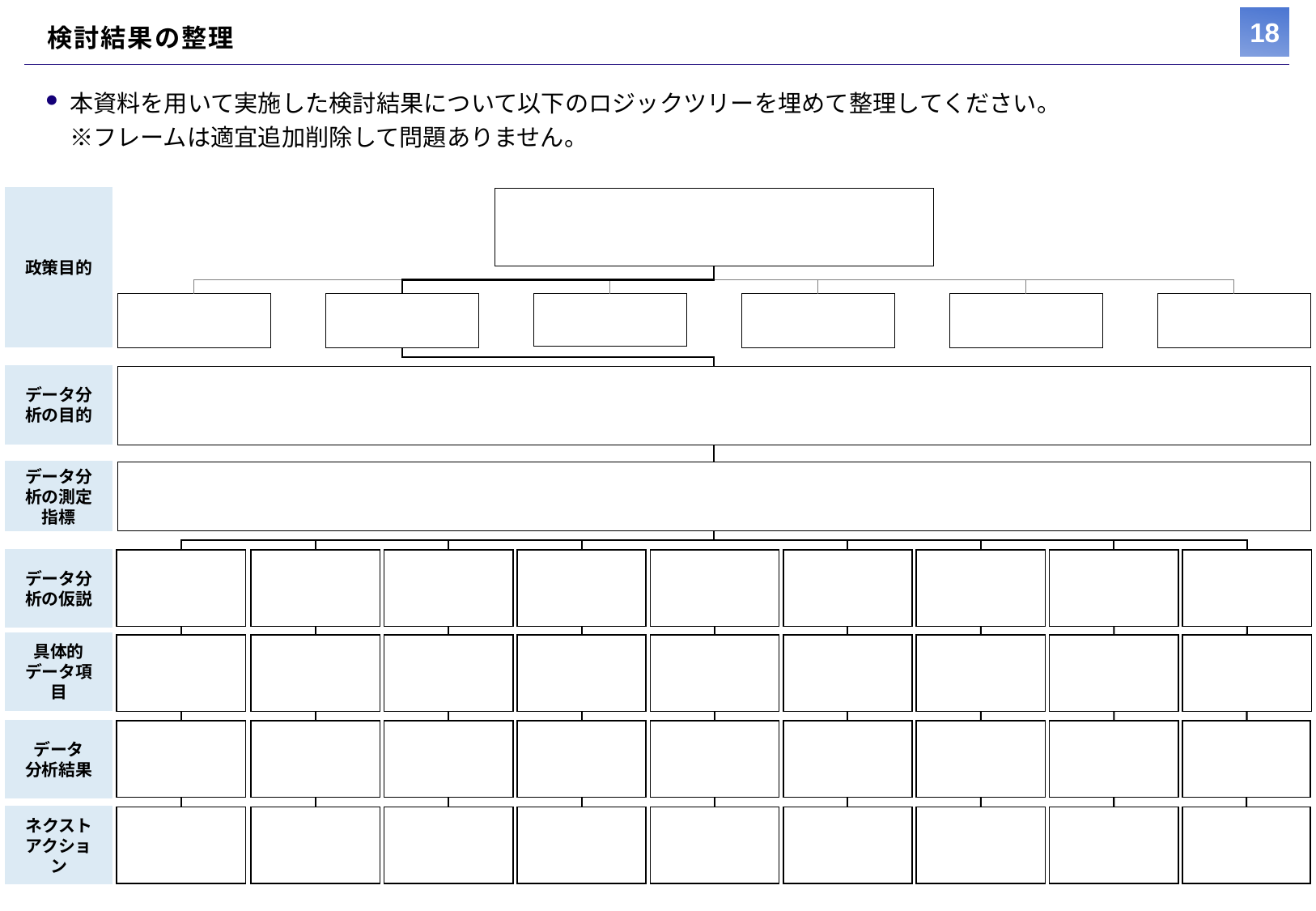

# 検討結果の整理
本資料を用いて実施した検討結果について以下のロジックツリーを埋めて整理してください。
※フレームは適宜追加削除して問題ありません。

政策目的

データ分析の目的

データ分析の測定指標
データ分析の仮説

具体的
データ項目

データ
分析結果

ネクスト
アクション